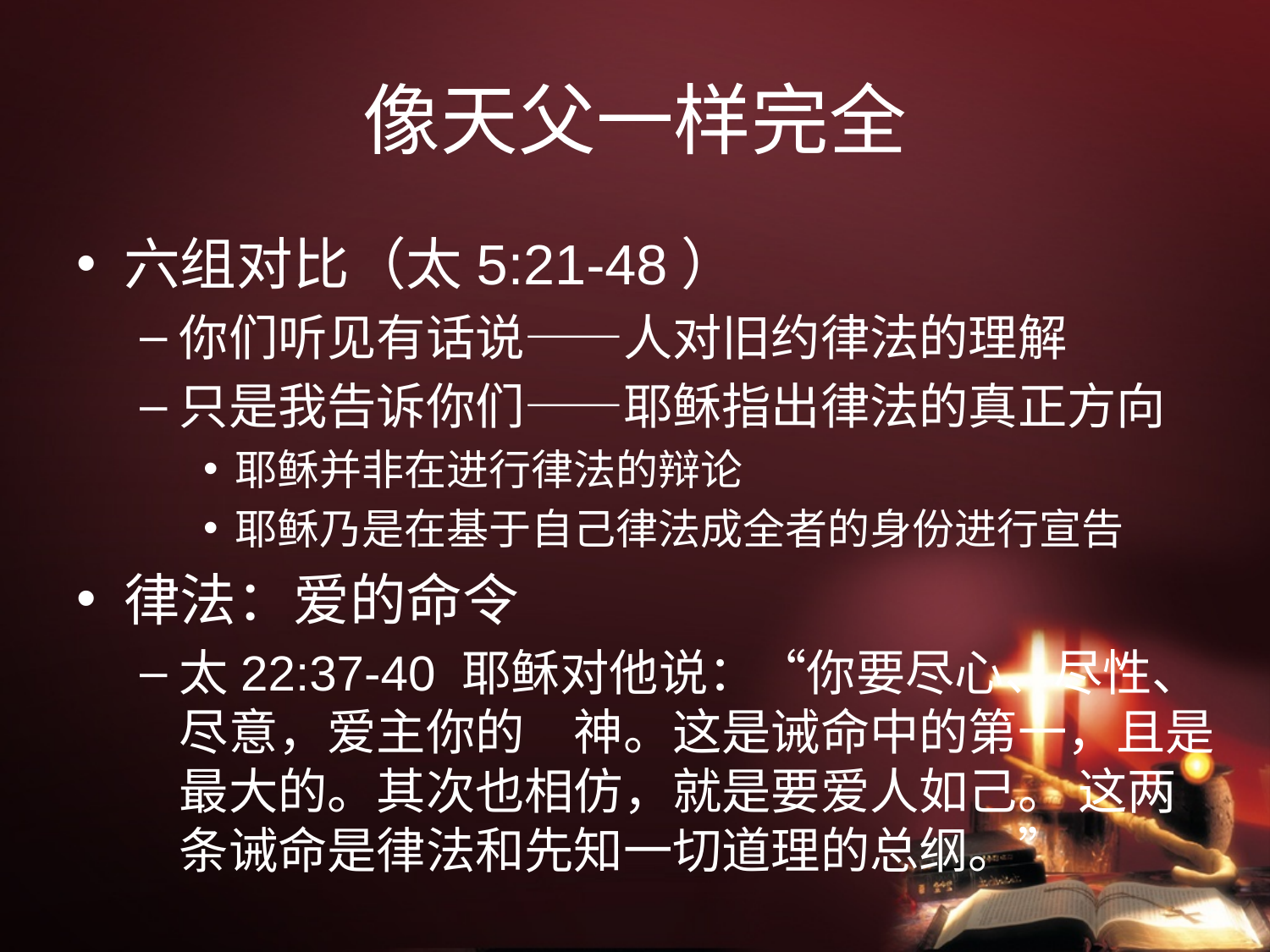

# 像天父一样完全
六组对比（太5:21-48）
你们听见有话说——人对旧约律法的理解
只是我告诉你们——耶稣指出律法的真正方向
耶稣并非在进行律法的辩论
耶稣乃是在基于自己律法成全者的身份进行宣告
律法：爱的命令
太22:37-40 耶稣对他说：“你要尽心、尽性、尽意，爱主你的　神。这是诫命中的第一，且是最大的。其次也相仿，就是要爱人如己。 这两条诫命是律法和先知一切道理的总纲。”